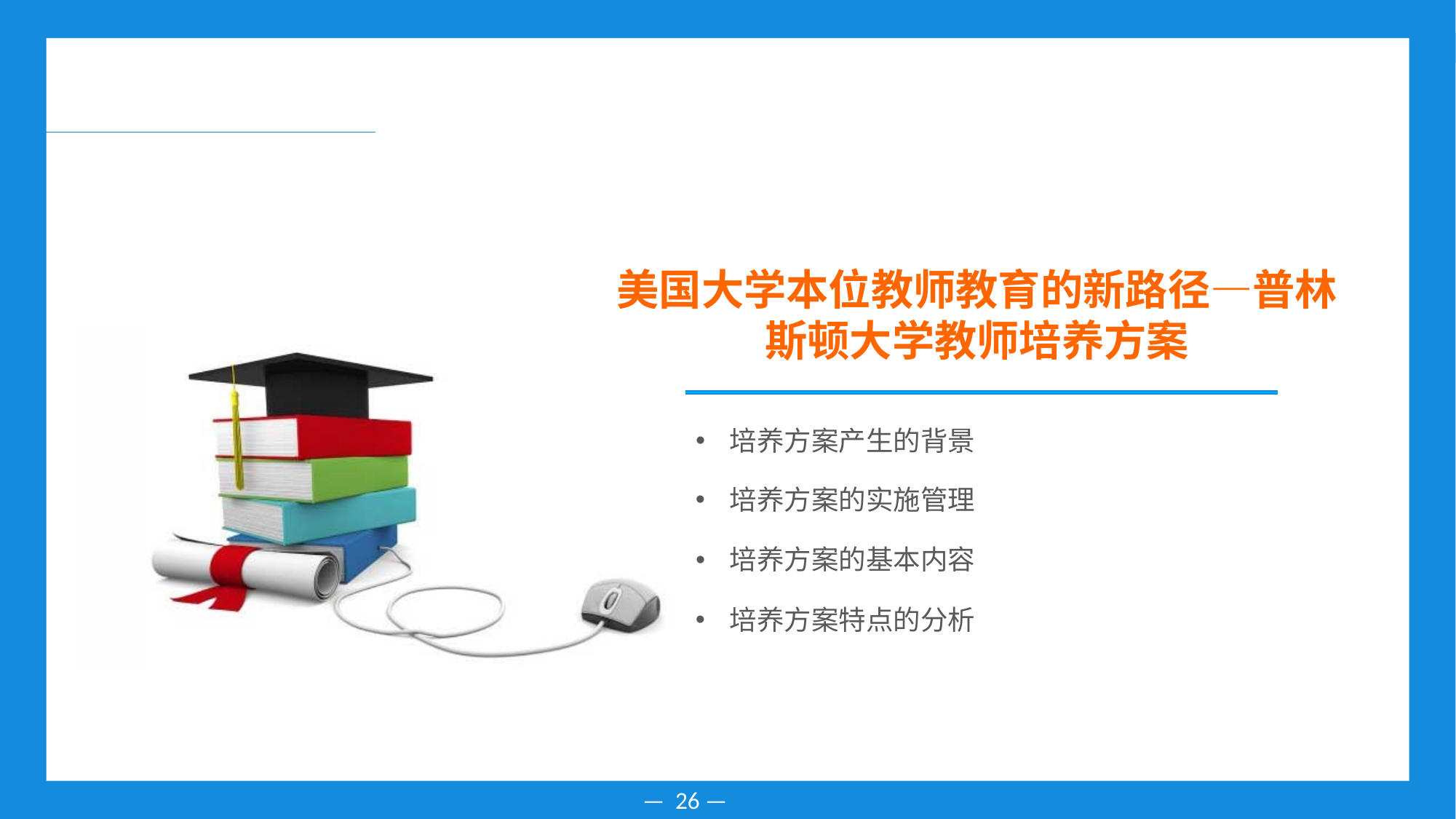

美国大学本位教师教育的新路径—普林
斯顿大学教师培养方案
培养方案产生的背景
培养方案的实施管理
培养方案的基本内容
培养方案特点的分析